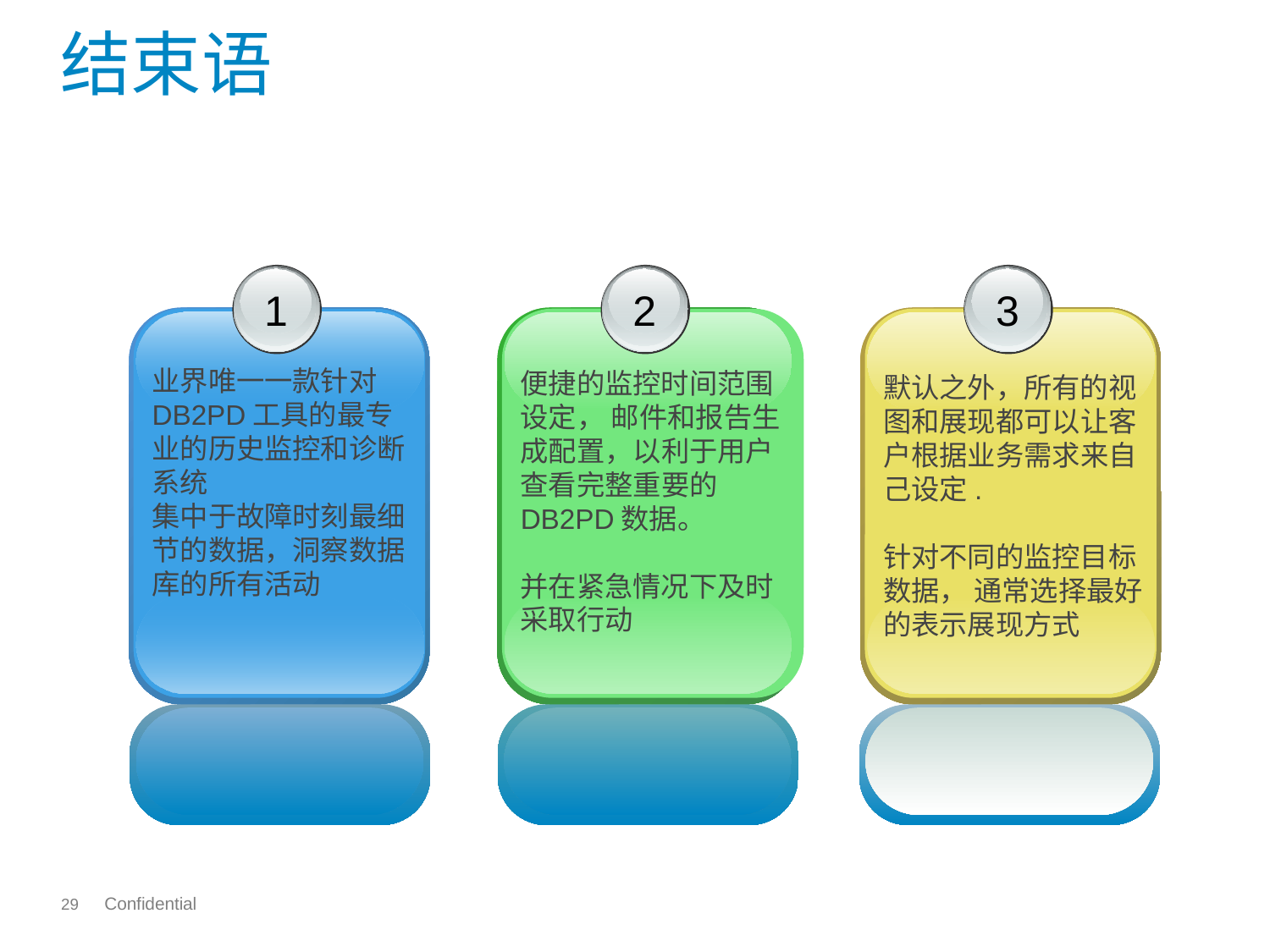

结束语

1

业界唯一一款针对DB2PD工具的最专业的历史监控和诊断系统
集中于故障时刻最细节的数据，洞察数据库的所有活动

2

便捷的监控时间范围设定， 邮件和报告生成配置，以利于用户查看完整重要的DB2PD数据。

并在紧急情况下及时采取行动

3

默认之外，所有的视图和展现都可以让客户根据业务需求来自己设定.

针对不同的监控目标数据， 通常选择最好的表示展现方式